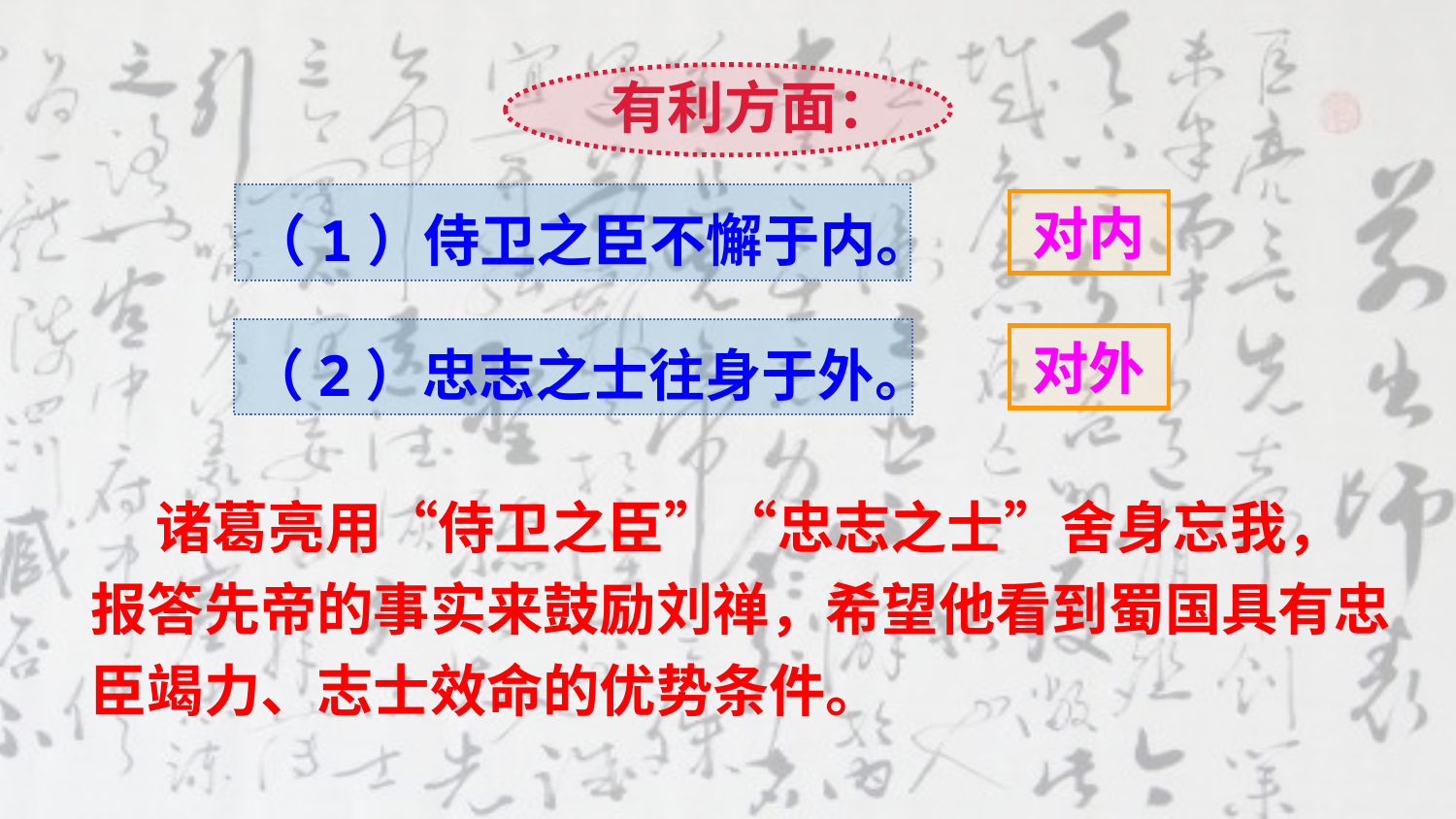

有利方面：

（1）侍卫之臣不懈于内。
对内
（2）忠志之士往身于外。
对外
    诸葛亮用“侍卫之臣”“忠志之士”舍身忘我，报答先帝的事实来鼓励刘禅，希望他看到蜀国具有忠臣竭力、志士效命的优势条件。